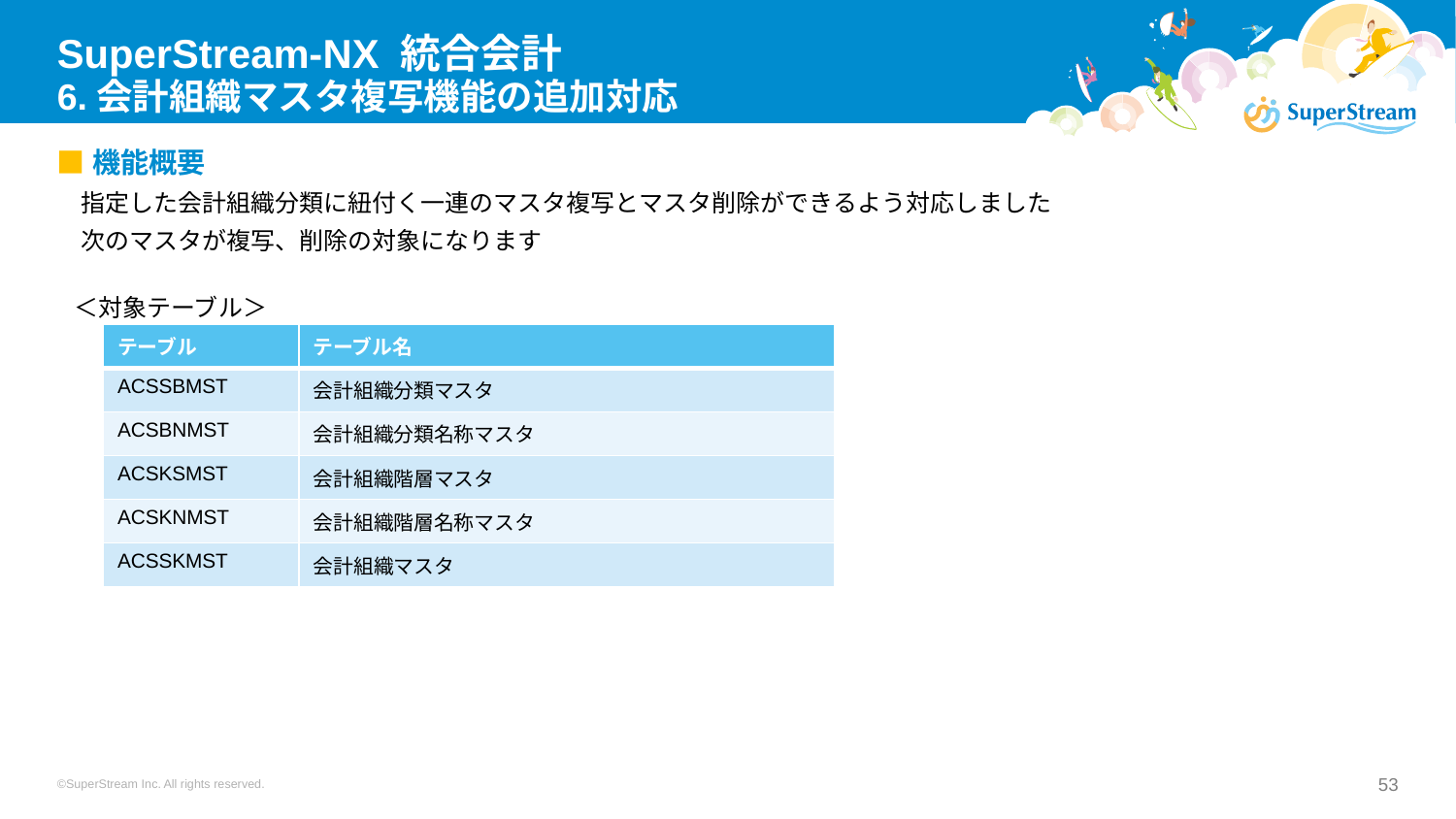

# SuperStream-NX 統合会計 6.会計組織マスタ複写機能の追加対応
■機能概要
　指定した会計組織分類に紐付く一連のマスタ複写とマスタ削除ができるよう対応しました
　次のマスタが複写、削除の対象になります

＜対象テーブル＞

| テーブル | テーブル名 |
| --- | --- |
| ACSSBMST | 会計組織分類マスタ |
| ACSBNMST | 会計組織分類名称マスタ |
| ACSKSMST | 会計組織階層マスタ |
| ACSKNMST | 会計組織階層名称マスタ |
| ACSSKMST | 会計組織マスタ |
©SuperStream Inc. All rights reserved.
53